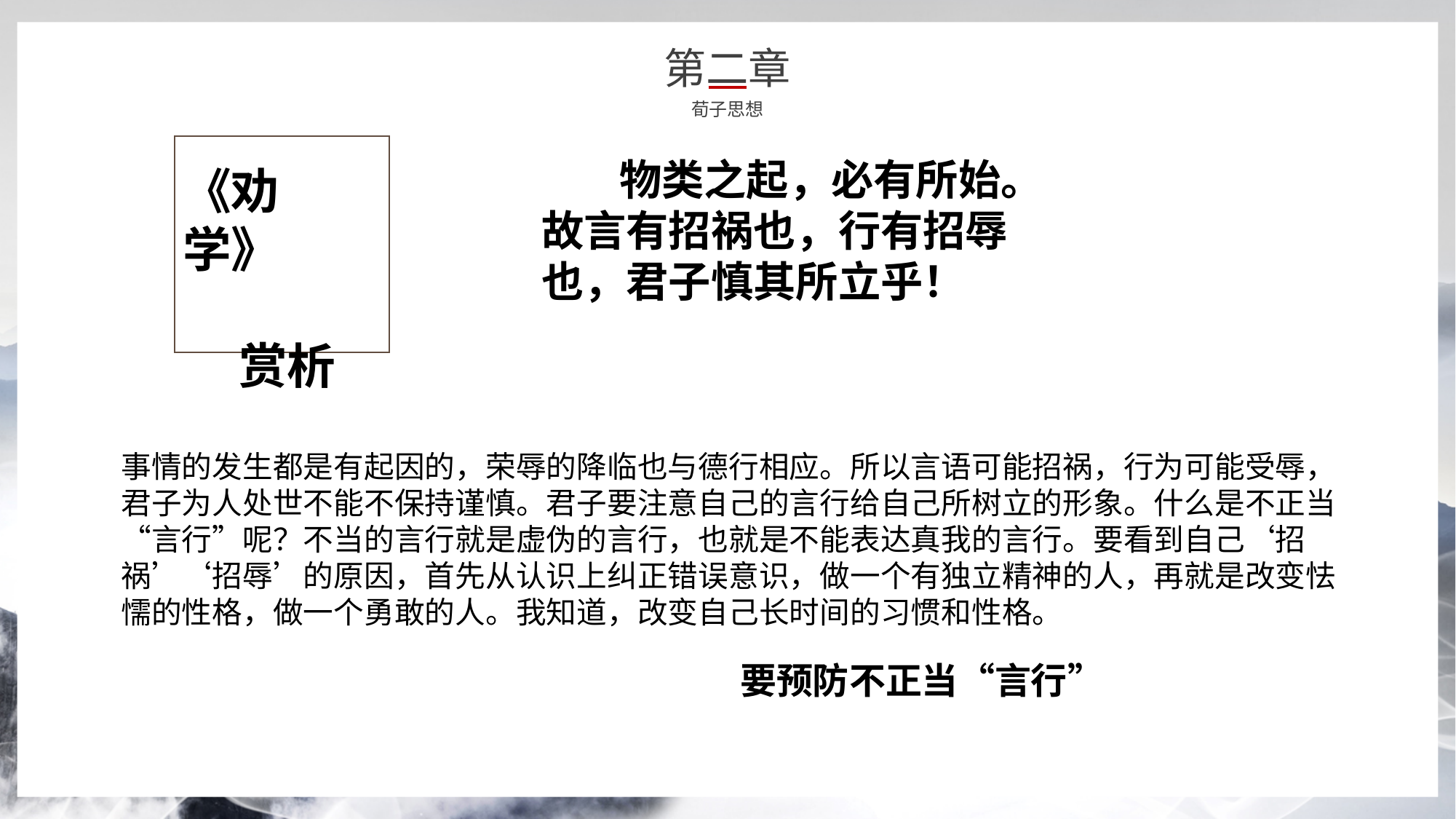

第二章
荀子思想

       物类之起，必有所始。故言有招祸也，行有招辱也，君子慎其所立乎！
《劝学》

    赏析
事情的发生都是有起因的，荣辱的降临也与德行相应。所以言语可能招祸，行为可能受辱，君子为人处世不能不保持谨慎。君子要注意自己的言行给自己所树立的形象。什么是不正当“言行”呢？不当的言行就是虚伪的言行，也就是不能表达真我的言行。要看到自己‘招祸’‘招辱’的原因，首先从认识上纠正错误意识，做一个有独立精神的人，再就是改变怯懦的性格，做一个勇敢的人。我知道，改变自己长时间的习惯和性格。
要预防不正当“言行”